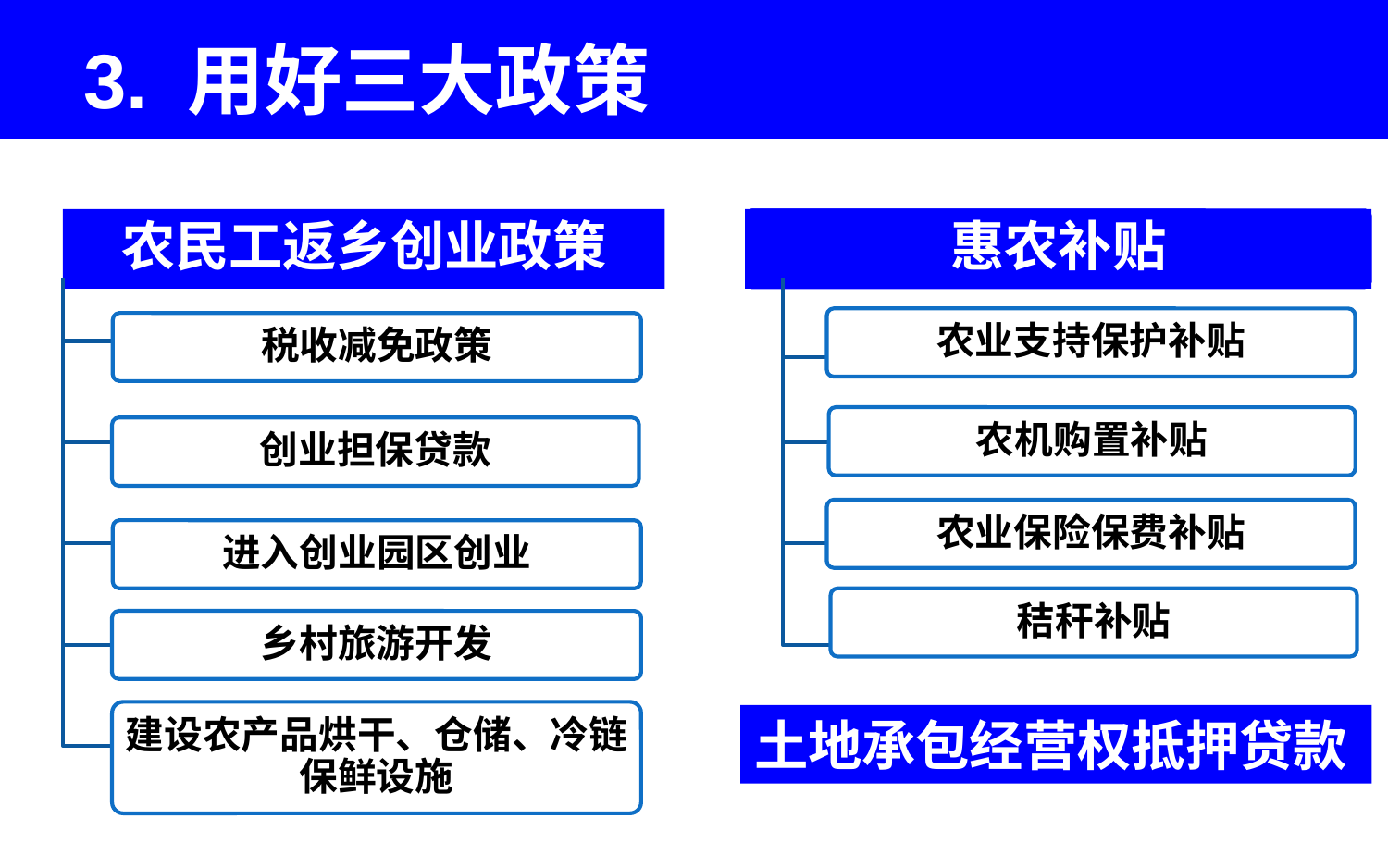

3. 用好三大政策

惠农补贴
农民工返乡创业政策

农业支持保护补贴

税收减免政策

农机购置补贴

创业担保贷款

农业保险保费补贴

进入创业园区创业

秸秆补贴

乡村旅游开发

建设农产品烘干、仓储、冷链保鲜设施
土地承包经营权抵押贷款